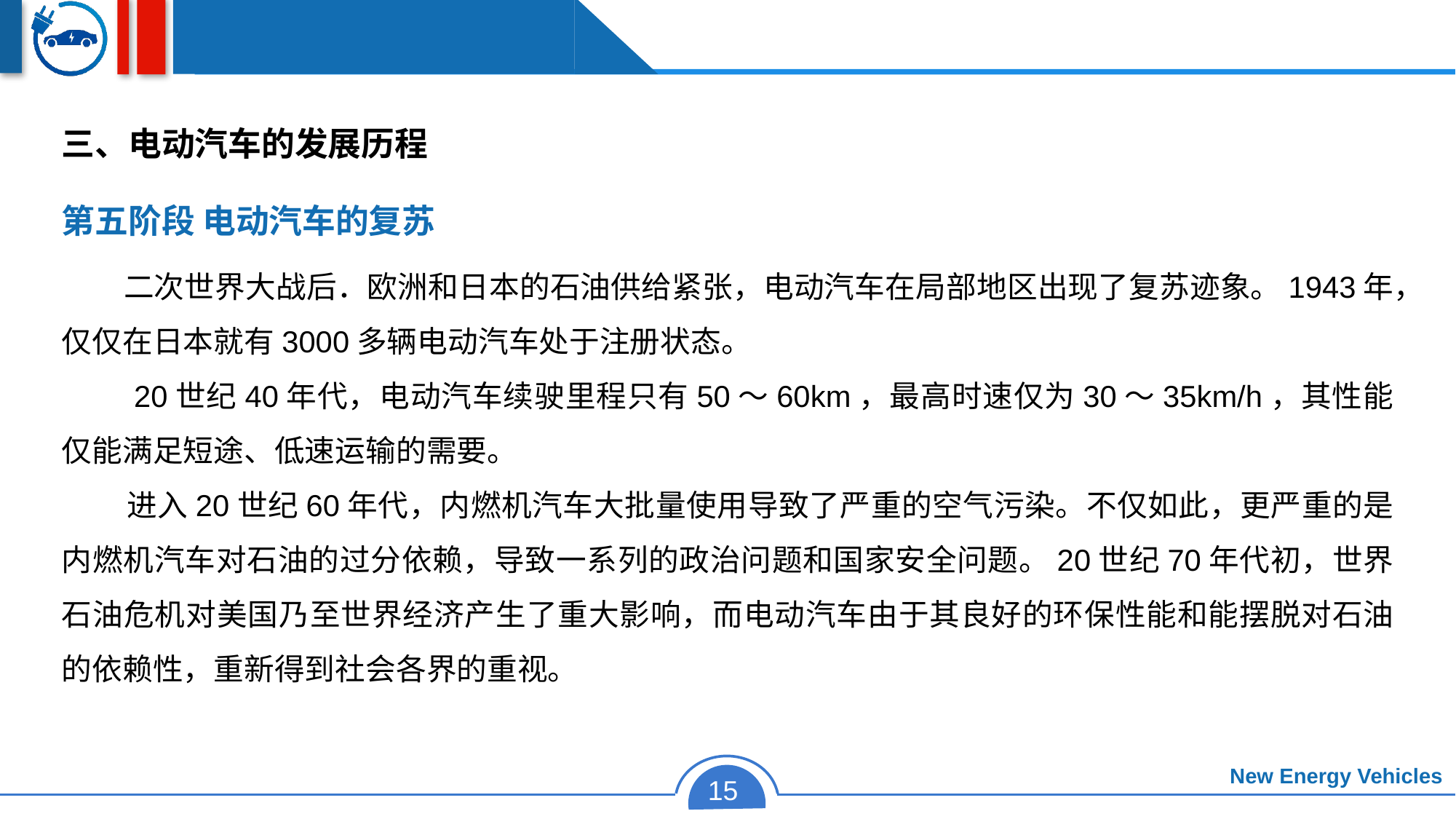

三、电动汽车的发展历程
第五阶段 电动汽车的复苏
        二次世界大战后．欧洲和日本的石油供给紧张，电动汽车在局部地区出现了复苏迹象。1943年，仅仅在日本就有3000多辆电动汽车处于注册状态。
        20世纪40年代，电动汽车续驶里程只有50～60km，最高时速仅为30～35km/h，其性能仅能满足短途、低速运输的需要。
        进入20世纪60年代，内燃机汽车大批量使用导致了严重的空气污染。不仅如此，更严重的是内燃机汽车对石油的过分依赖，导致一系列的政治问题和国家安全问题。20世纪70年代初，世界石油危机对美国乃至世界经济产生了重大影响，而电动汽车由于其良好的环保性能和能摆脱对石油的依赖性，重新得到社会各界的重视。